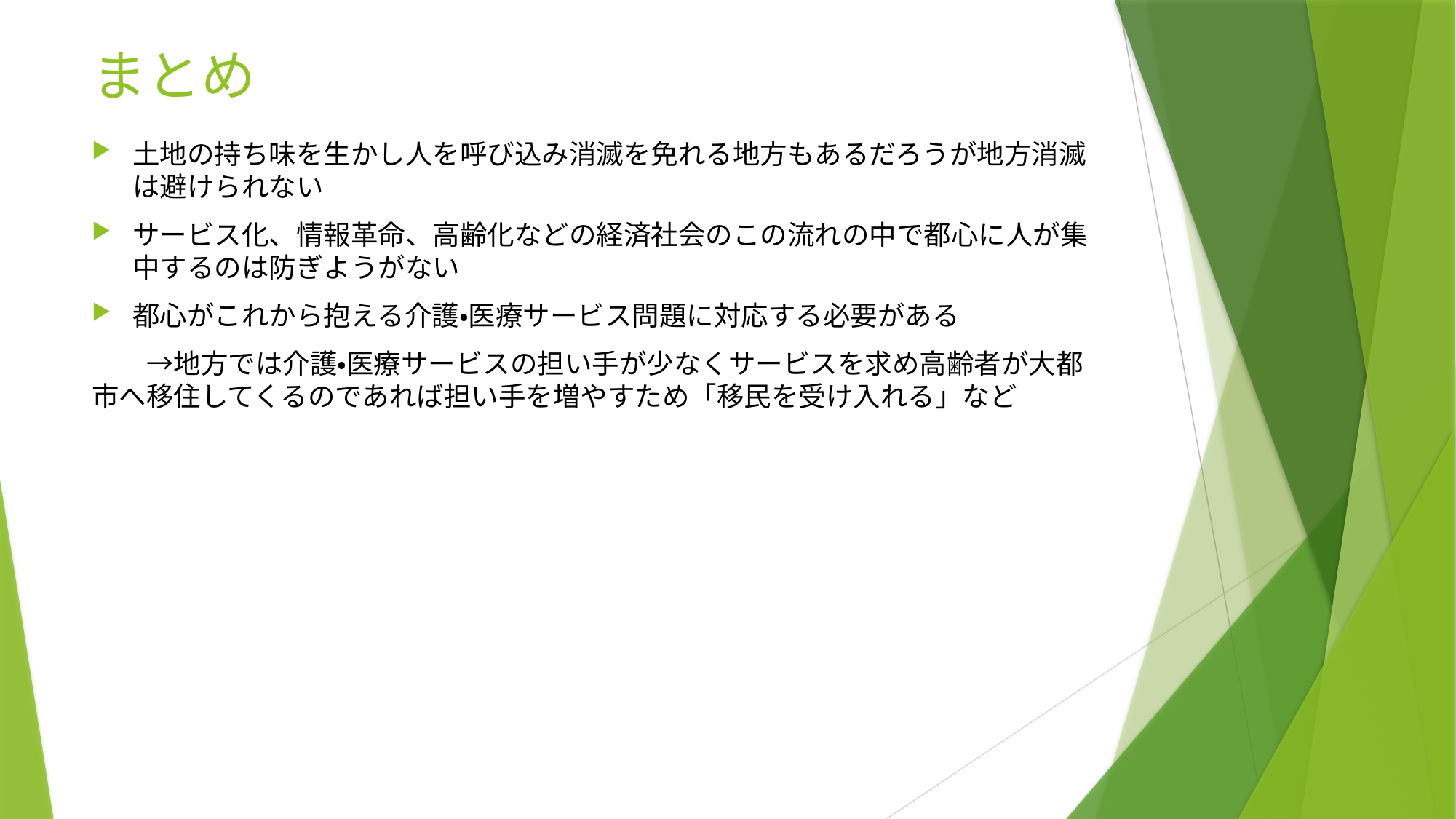

# まとめ
土地の持ち味を生かし人を呼び込み消滅を免れる地方もあるだろうが地方消滅は避けられない
サービス化、情報革命、高齢化などの経済社会のこの流れの中で都心に人が集中するのは防ぎようがない
都心がこれから抱える介護・医療サービス問題に対応する必要がある
　　→地方では介護・医療サービスの担い手が少なくサービスを求め高齢者が大都市へ移住してくるのであれば担い手を増やすため「移民を受け入れる」など